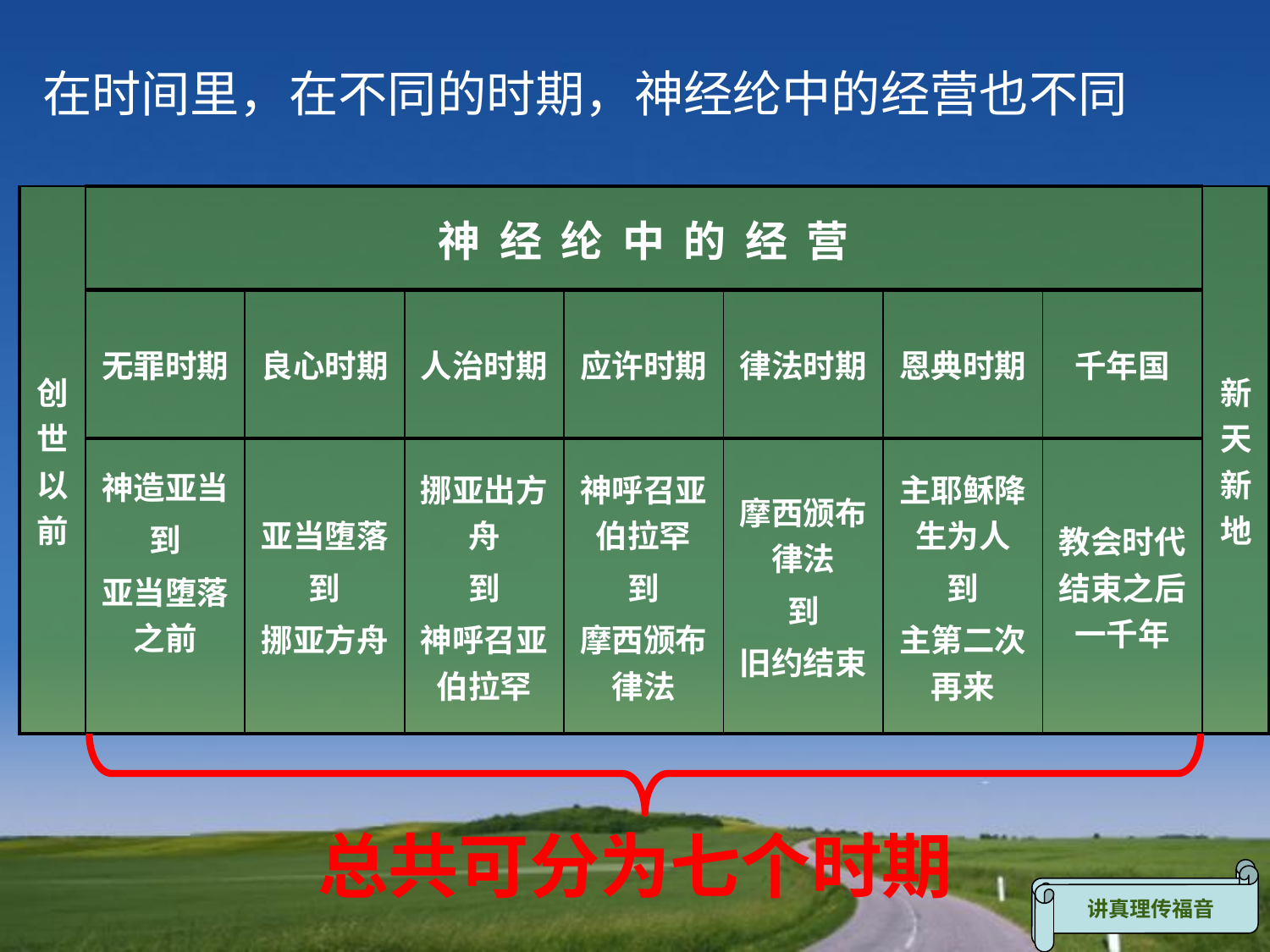

在时间里，在不同的时期，神经纶中的经营也不同
| 创世以前 | 神 经 纶 中 的 经 营 |  |  |  |  |  |  | 新天新地 |
| --- | --- | --- | --- | --- | --- | --- | --- | --- |
|  | 无罪时期 | 良心时期 | 人治时期 | 应许时期 | 律法时期 | 恩典时期 | 千年国 |  |
|  | 神造亚当 到 亚当堕落之前 | 亚当堕落 到 挪亚方舟 | 挪亚出方舟 到 神呼召亚伯拉罕 | 神呼召亚伯拉罕 到 摩西颁布律法 | 摩西颁布律法 到 旧约结束 | 主耶稣降生为人 到 主第二次再来 | 教会时代结束之后一千年 |  |

总共可分为七个时期
神经纶中的经营
讲真理传福音